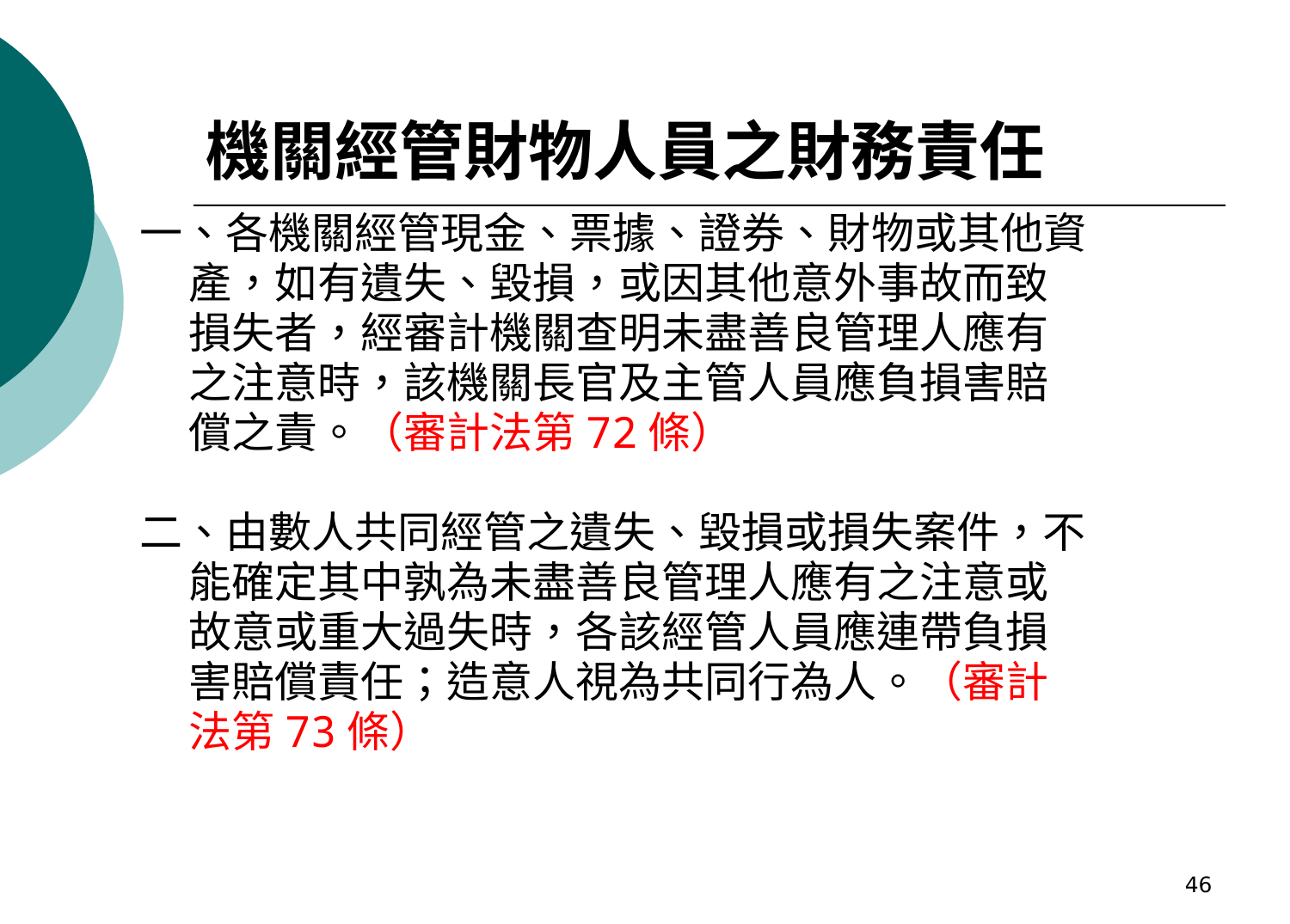

# 機關經管財物人員之財務責任
一、各機關經管現金、票據、證券、財物或其他資
    產，如有遺失、毀損，或因其他意外事故而致
    損失者，經審計機關查明未盡善良管理人應有
    之注意時，該機關長官及主管人員應負損害賠
    償之責。（審計法第72條）

二、由數人共同經管之遺失、毀損或損失案件，不
    能確定其中孰為未盡善良管理人應有之注意或
    故意或重大過失時，各該經管人員應連帶負損
    害賠償責任；造意人視為共同行為人。（審計
    法第73條）

46